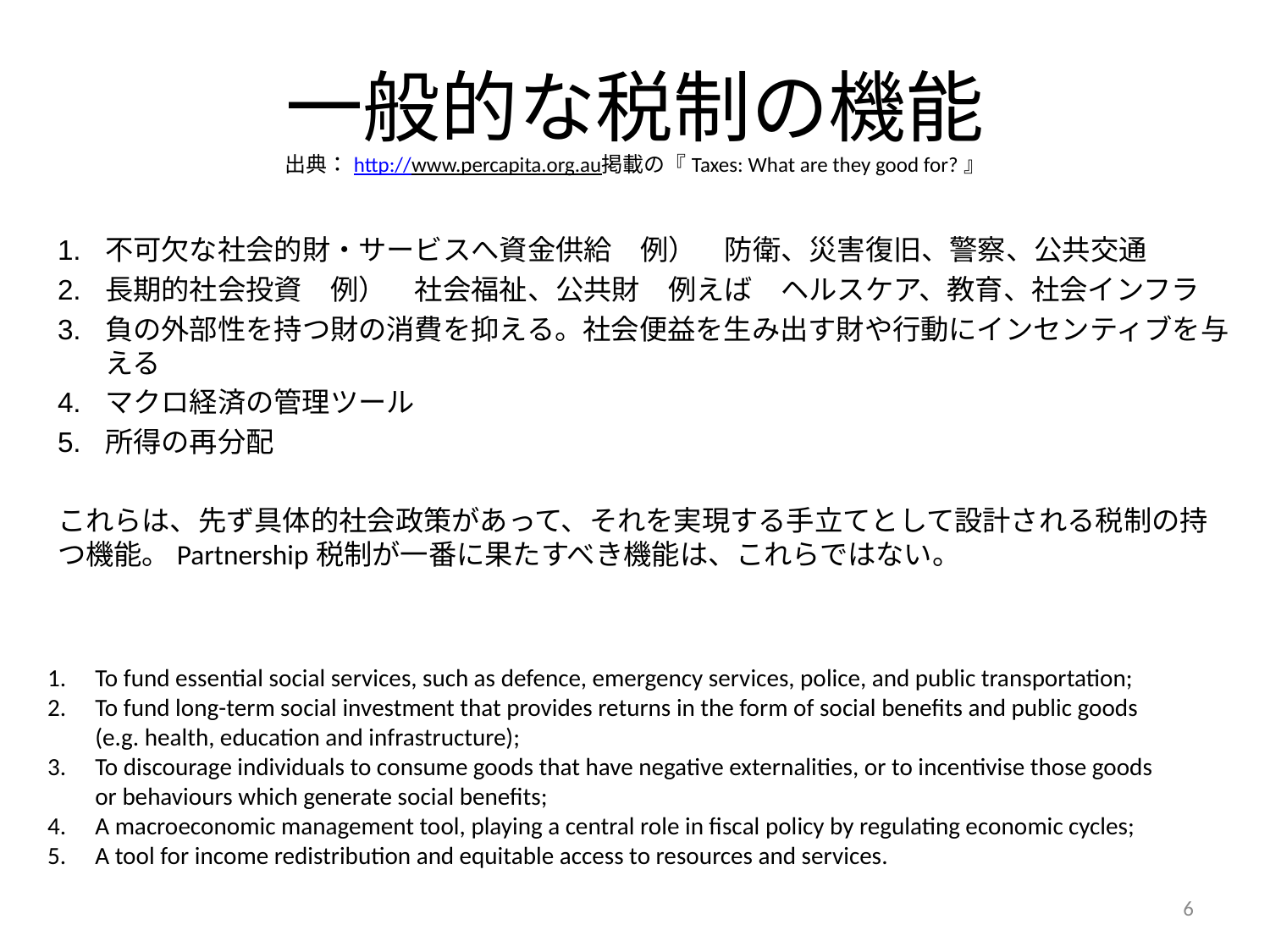

# 一般的な税制の機能 出典：http://www.percapita.org.au掲載の『Taxes: What are they good for?』
不可欠な社会的財・サービスへ資金供給　例）　防衛、災害復旧、警察、公共交通
長期的社会投資　例）　社会福祉、公共財　例えば　ヘルスケア、教育、社会インフラ
負の外部性を持つ財の消費を抑える。社会便益を生み出す財や行動にインセンティブを与える
マクロ経済の管理ツール
所得の再分配

これらは、先ず具体的社会政策があって、それを実現する手立てとして設計される税制の持つ機能。Partnership税制が一番に果たすべき機能は、これらではない。

To fund essential social services, such as defence, emergency services, police, and public transportation;
To fund long-term social investment that provides returns in the form of social benefits and public goods (e.g. health, education and infrastructure);
To discourage individuals to consume goods that have negative externalities, or to incentivise those goods or behaviours which generate social benefits;
A macroeconomic management tool, playing a central role in fiscal policy by regulating economic cycles;
A tool for income redistribution and equitable access to resources and services.
6